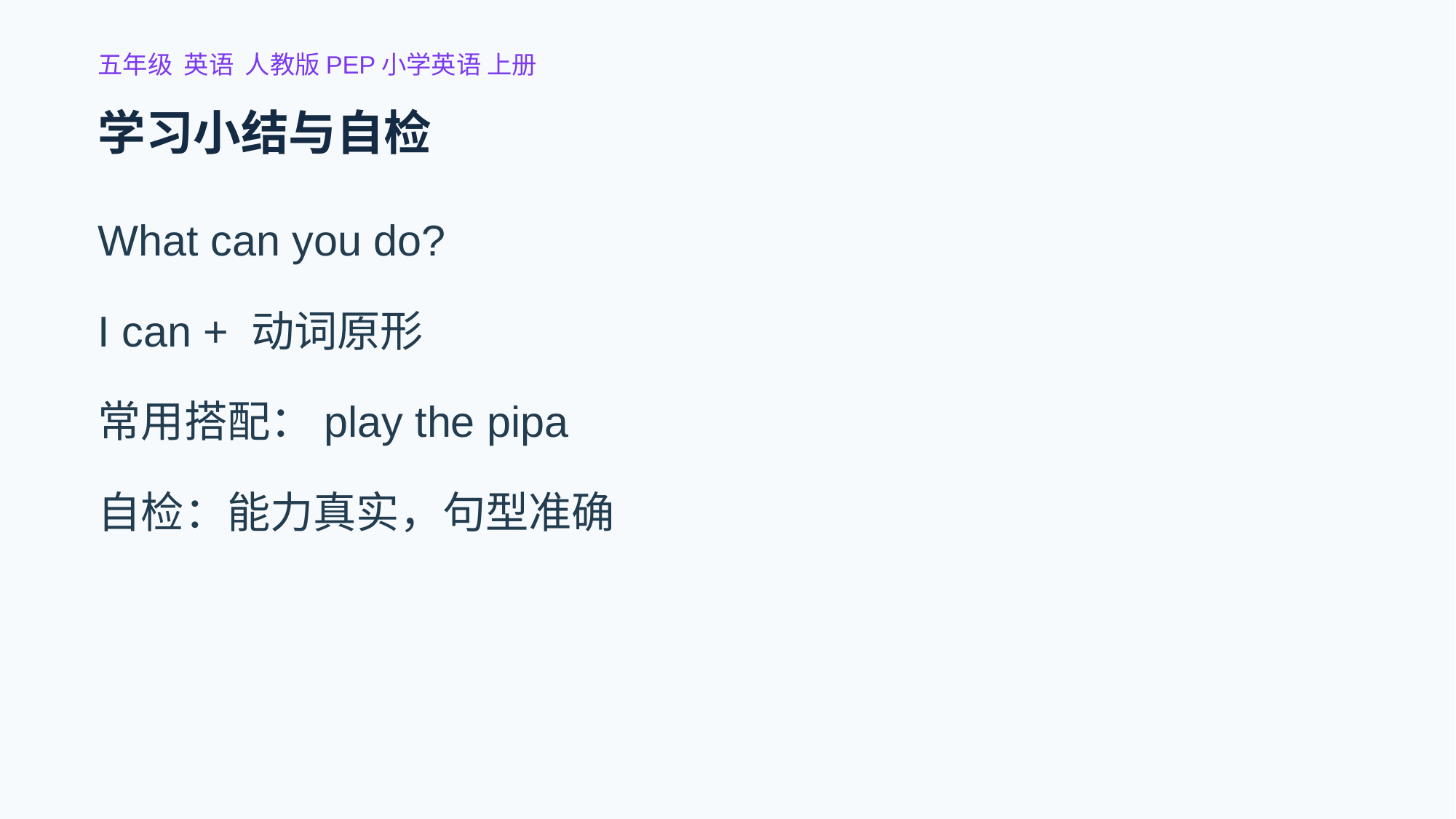

五年级  英语  人教版PEP小学英语 上册
学习小结与自检
What can you do?
I can + 动词原形
常用搭配：play the pipa
自检：能力真实，句型准确